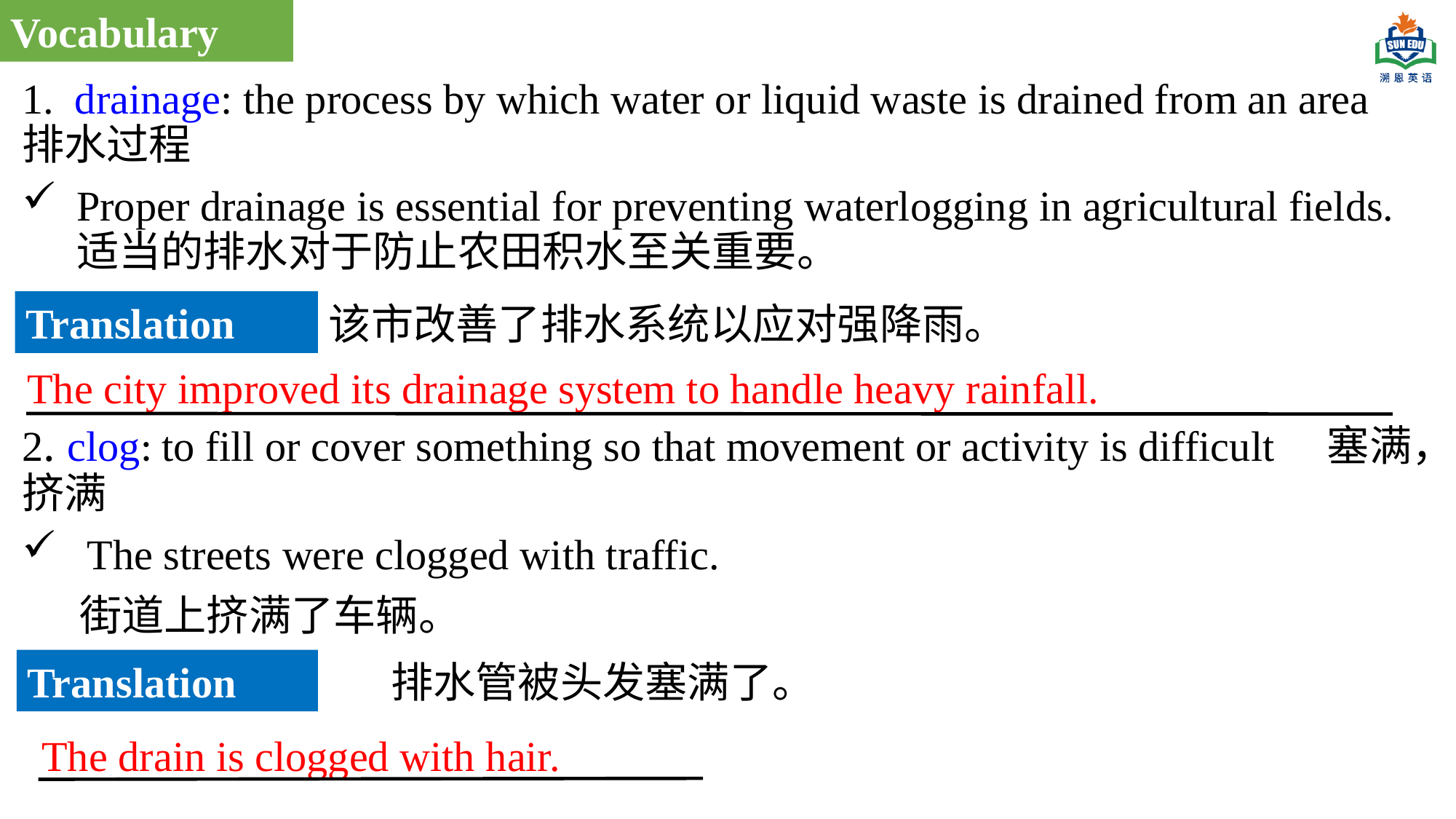

Vocabulary
1.  drainage: the process by which water or liquid waste is drained from an area    排水过程
Proper drainage is essential for preventing waterlogging in agricultural fields.   适当的排水对于防止农田积水至关重要。

2. clog: to fill or cover something so that movement or activity is difficult    塞满，挤满
 The streets were clogged with traffic.
     街道上挤满了车辆。
Translation
该市改善了排水系统以应对强降雨。
The city improved its drainage system to handle heavy rainfall.
Translation
排水管被头发塞满了。
The drain is clogged with hair.